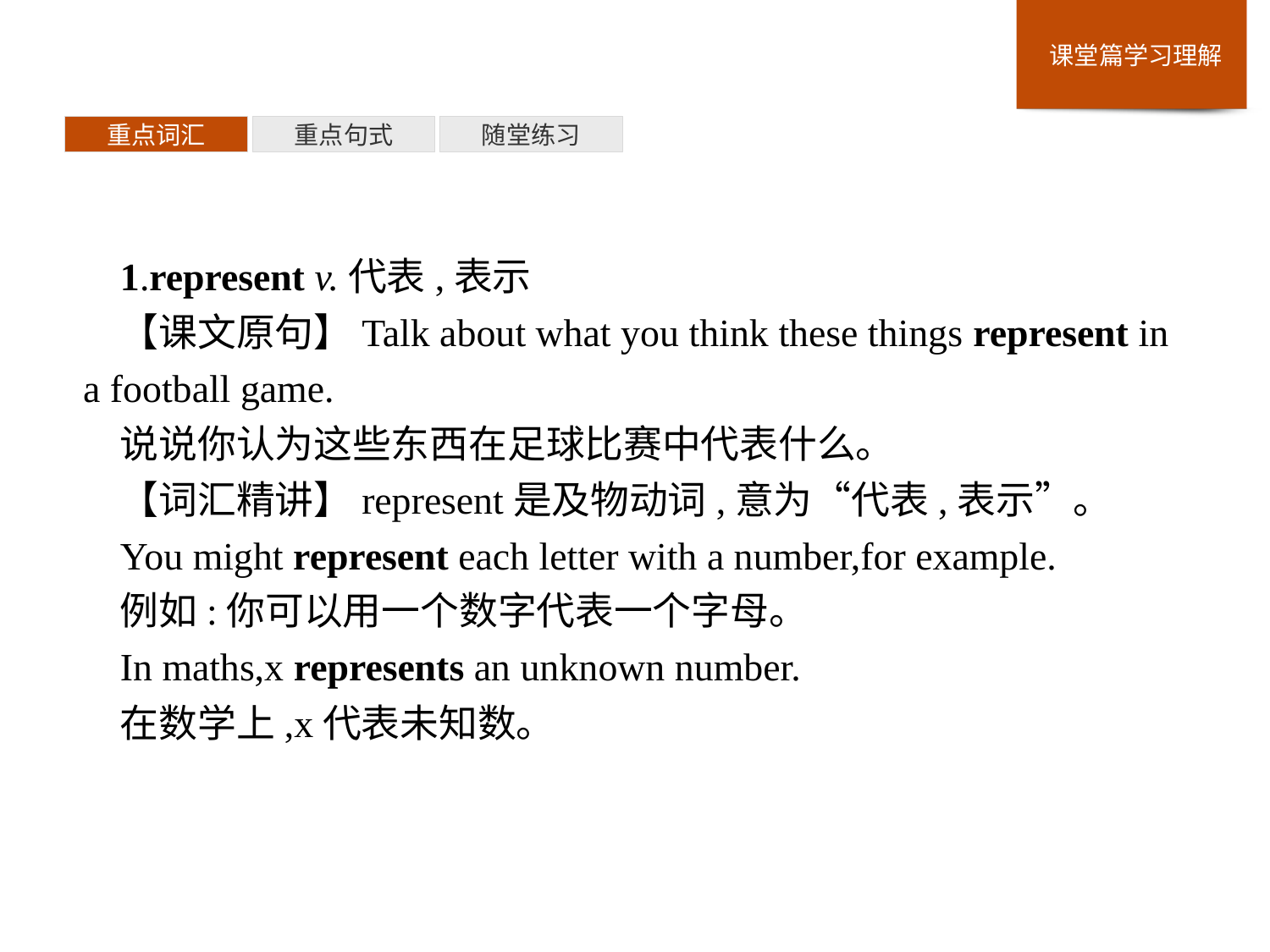

重点词汇
重点句式
随堂练习
1.represent v.代表,表示
【课文原句】Talk about what you think these things represent in a football game.
说说你认为这些东西在足球比赛中代表什么。
【词汇精讲】represent是及物动词,意为“代表,表示”。
You might represent each letter with a number,for example.
例如:你可以用一个数字代表一个字母。
In maths,x represents an unknown number.
在数学上,x代表未知数。